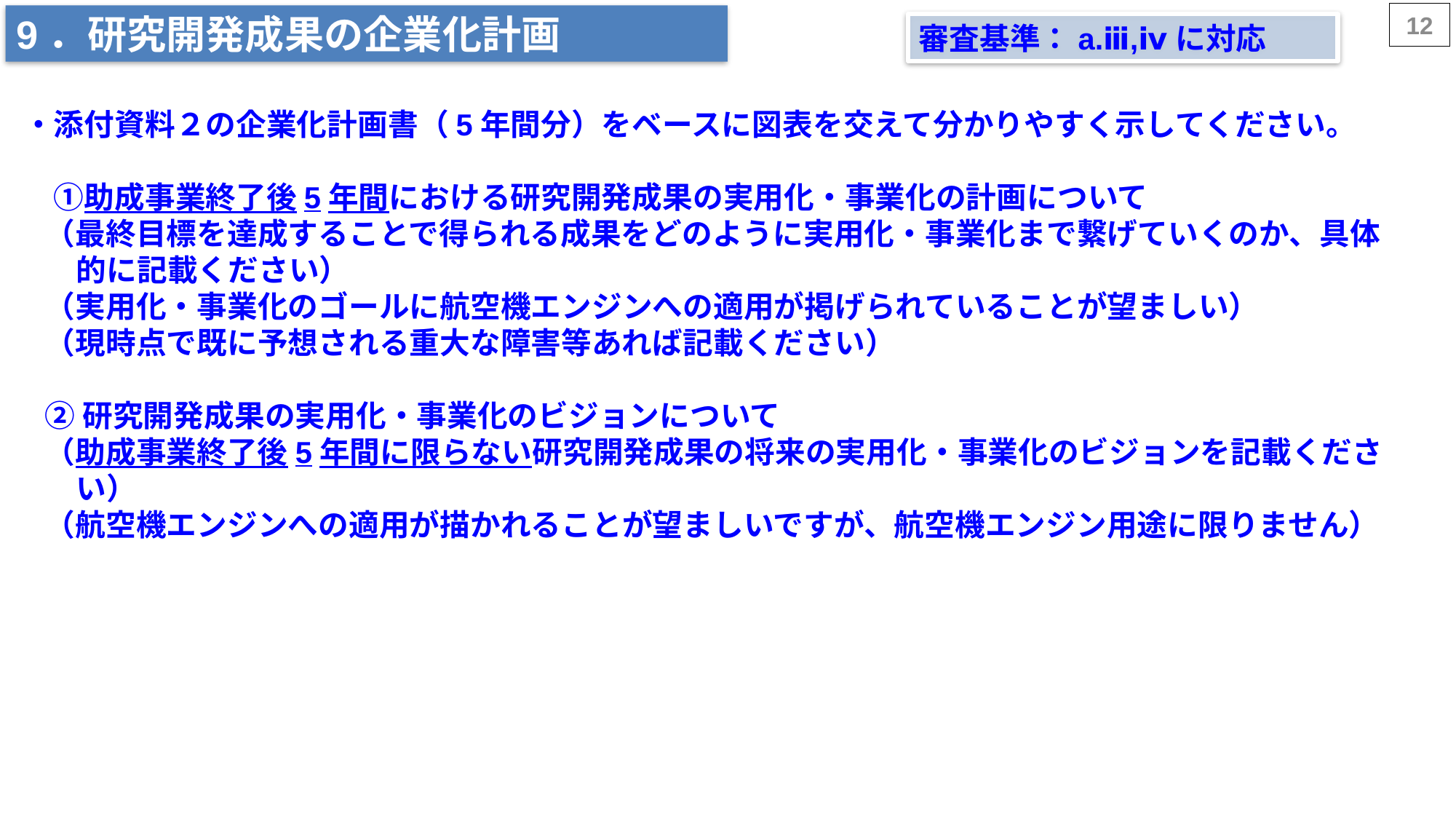

12
9．研究開発成果の企業化計画
審査基準：a.ⅲ,ⅳに対応
・添付資料２の企業化計画書（5年間分）をベースに図表を交えて分かりやすく示してください。

　①助成事業終了後5年間における研究開発成果の実用化・事業化の計画について
（最終目標を達成することで得られる成果をどのように実用化・事業化まで繋げていくのか、具体的に記載ください）
（実用化・事業化のゴールに航空機エンジンへの適用が掲げられていることが望ましい）
（現時点で既に予想される重大な障害等あれば記載ください）

②研究開発成果の実用化・事業化のビジョンについて
（助成事業終了後5年間に限らない研究開発成果の将来の実用化・事業化のビジョンを記載ください）
（航空機エンジンへの適用が描かれることが望ましいですが、航空機エンジン用途に限りません）